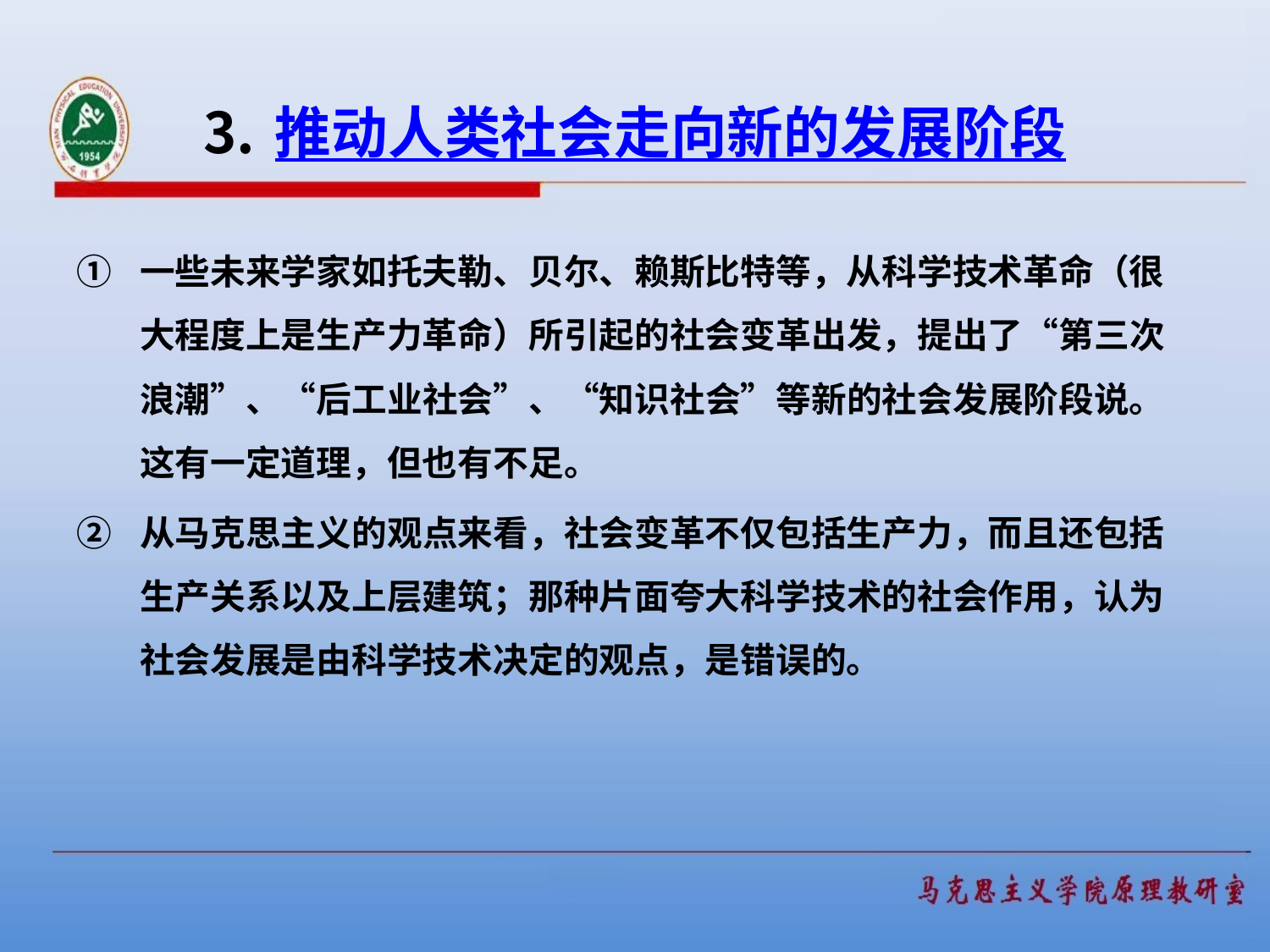

# 推动人类社会走向新的发展阶段
一些未来学家如托夫勒、贝尔、赖斯比特等，从科学技术革命（很大程度上是生产力革命）所引起的社会变革出发，提出了“第三次浪潮”、“后工业社会”、“知识社会”等新的社会发展阶段说。这有一定道理，但也有不足。
从马克思主义的观点来看，社会变革不仅包括生产力，而且还包括生产关系以及上层建筑；那种片面夸大科学技术的社会作用，认为社会发展是由科学技术决定的观点，是错误的。